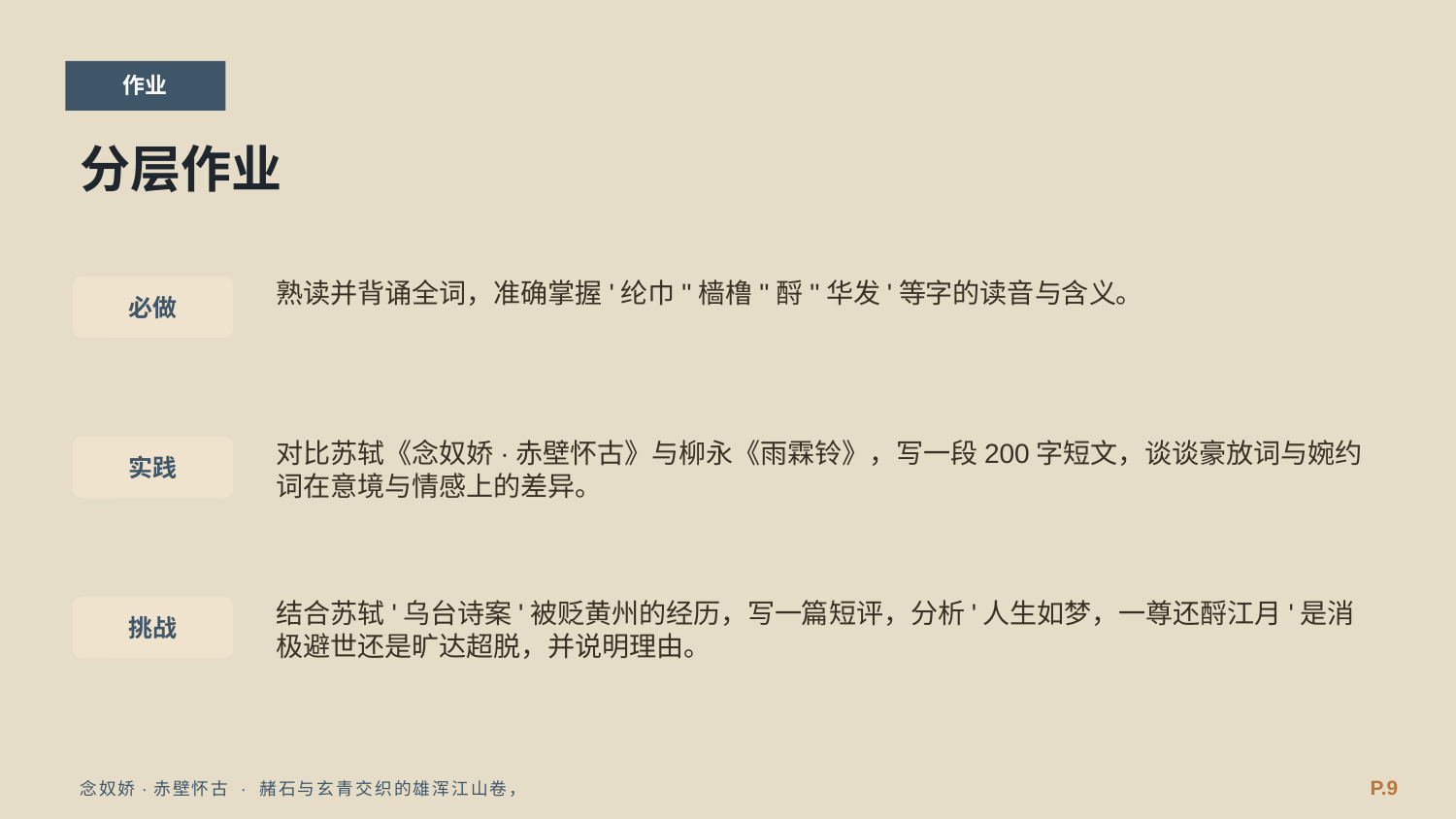

作业

分层作业
熟读并背诵全词，准确掌握'纶巾''樯橹''酹''华发'等字的读音与含义。
必做

对比苏轼《念奴娇·赤壁怀古》与柳永《雨霖铃》，写一段200字短文，谈谈豪放词与婉约词在意境与情感上的差异。
实践

结合苏轼'乌台诗案'被贬黄州的经历，写一篇短评，分析'人生如梦，一尊还酹江月'是消极避世还是旷达超脱，并说明理由。
挑战

P.9
念奴娇·赤壁怀古 · 赭石与玄青交织的雄浑江山卷，